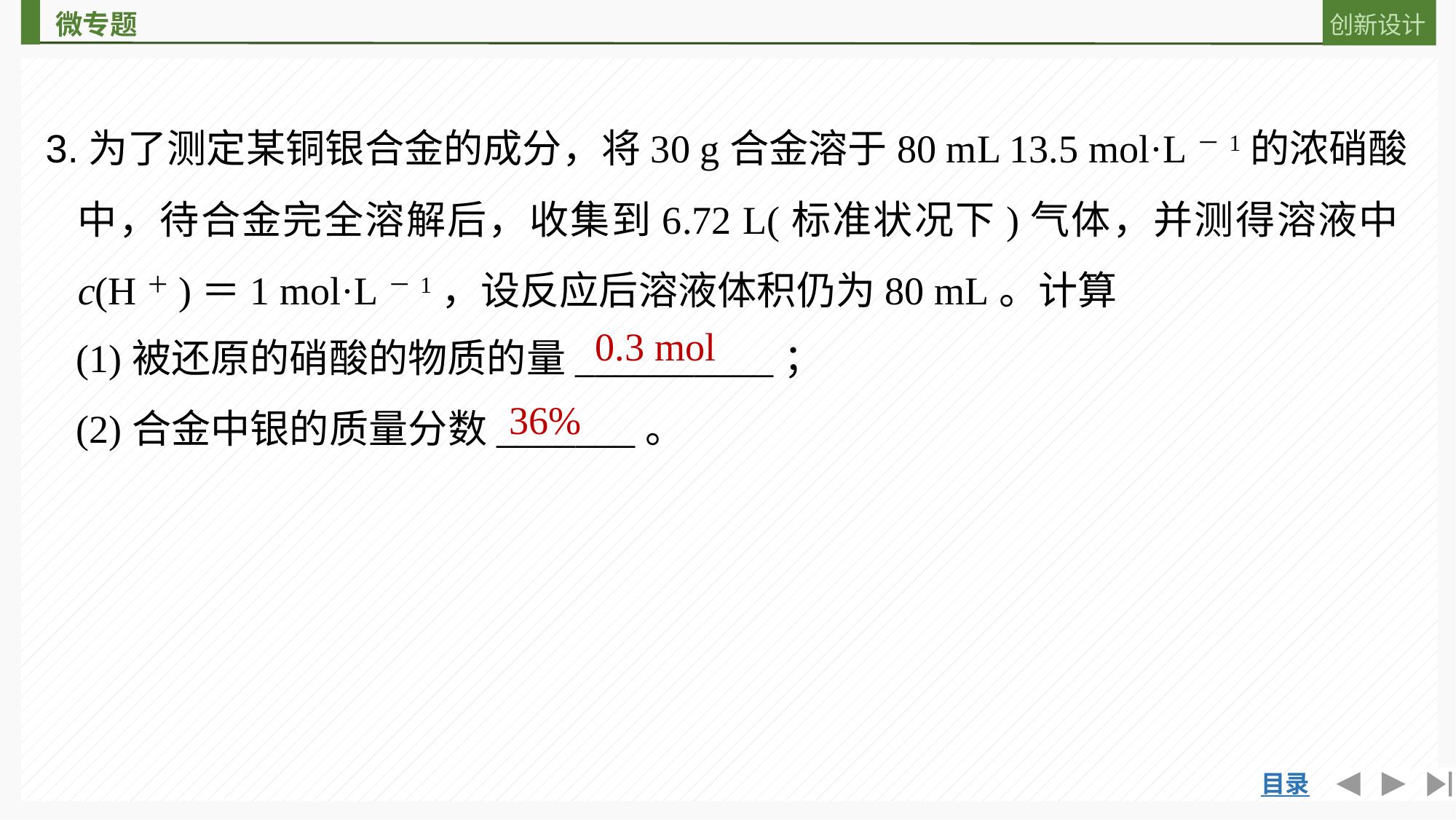

3.为了测定某铜银合金的成分，将30 g合金溶于80 mL 13.5 mol·L－1的浓硝酸中，待合金完全溶解后，收集到6.72 L(标准状况下)气体，并测得溶液中c(H＋)＝1 mol·L－1，设反应后溶液体积仍为80 mL。计算
(1)被还原的硝酸的物质的量__________；
(2)合金中银的质量分数_______。
0.3 mol
36%